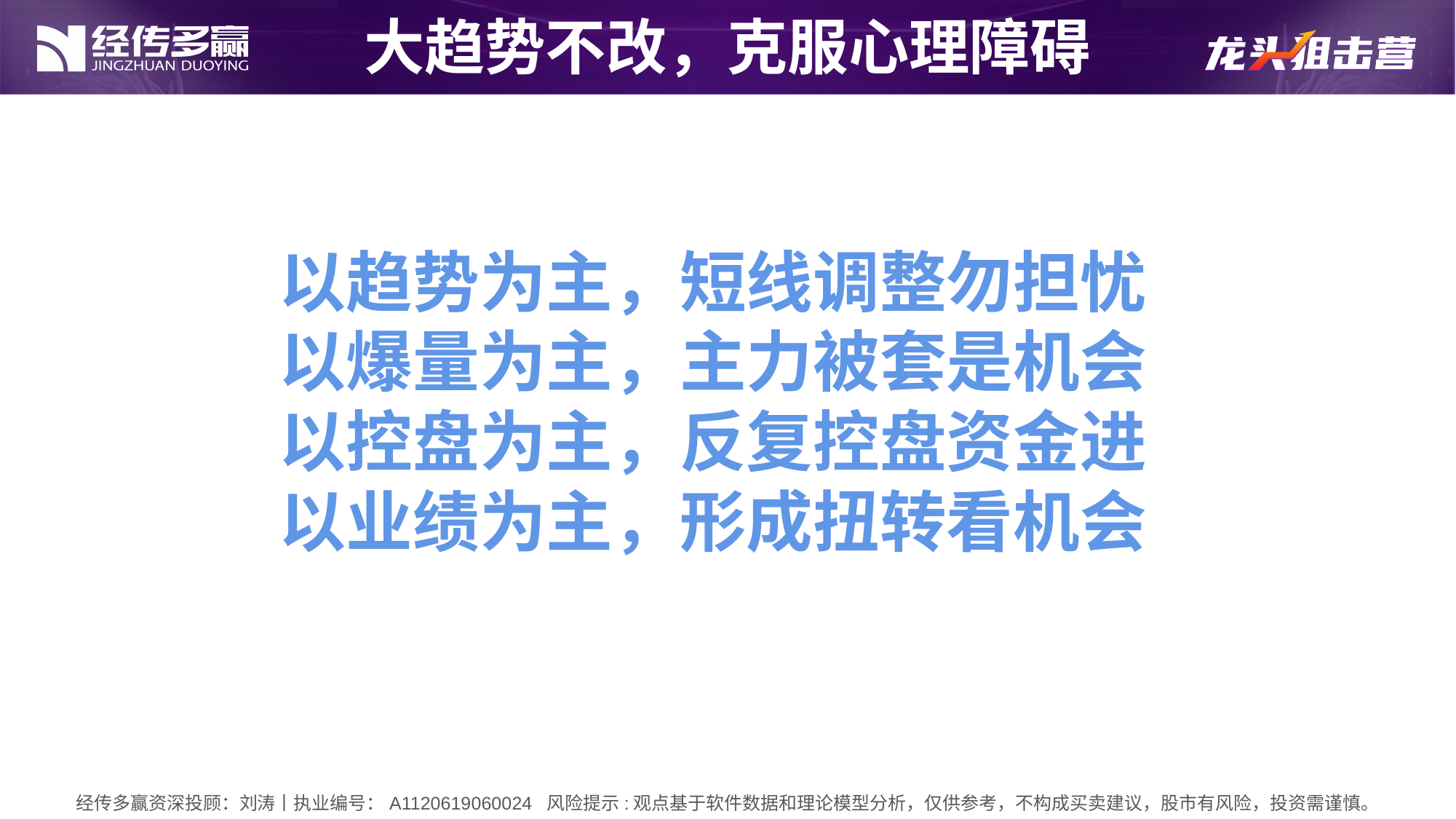

大趋势不改，克服心理障碍
以趋势为主，短线调整勿担忧
以爆量为主，主力被套是机会
以控盘为主，反复控盘资金进
以业绩为主，形成扭转看机会